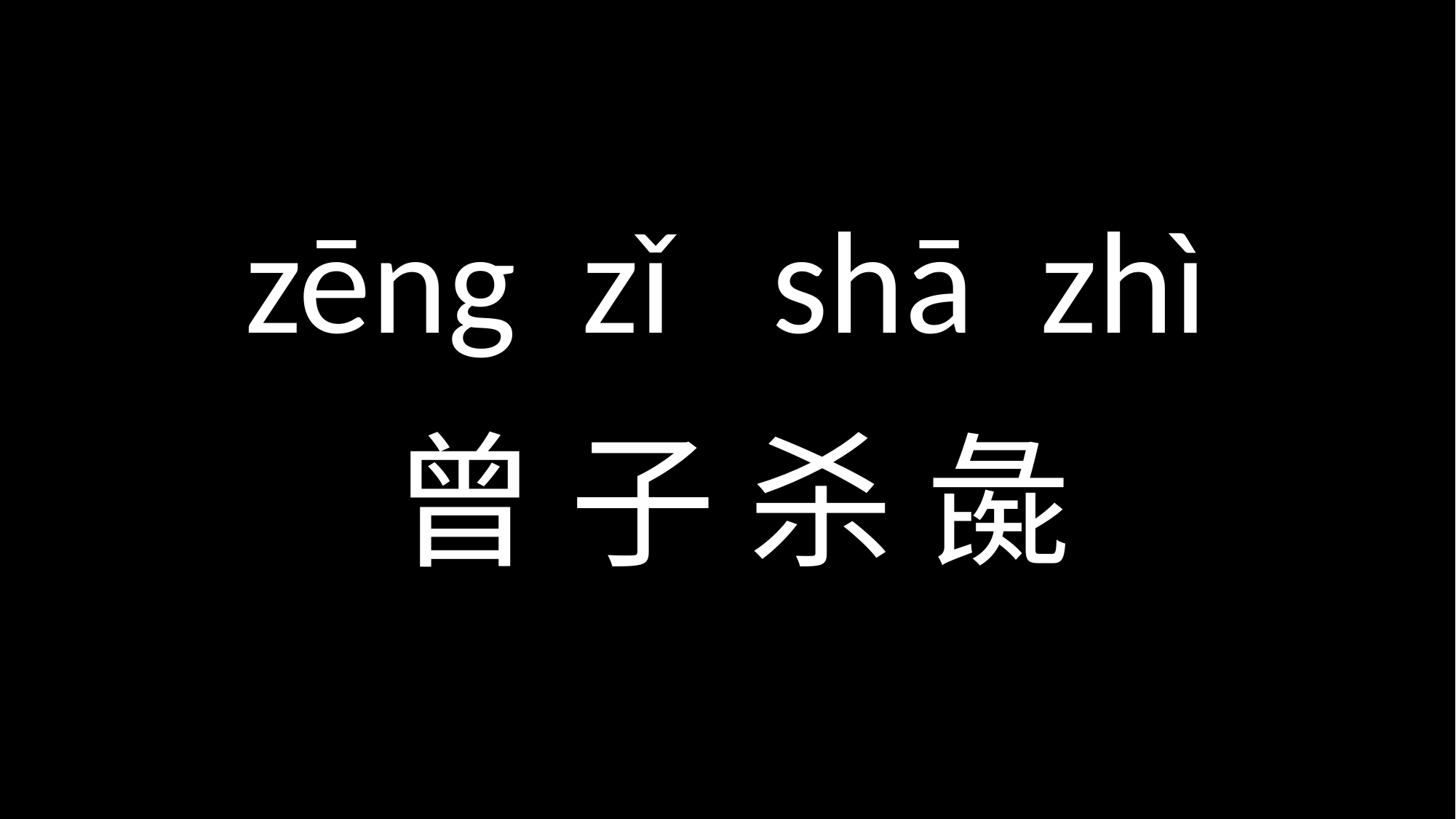

# zēng  zǐ   shā  zhì

曾 子 杀 彘